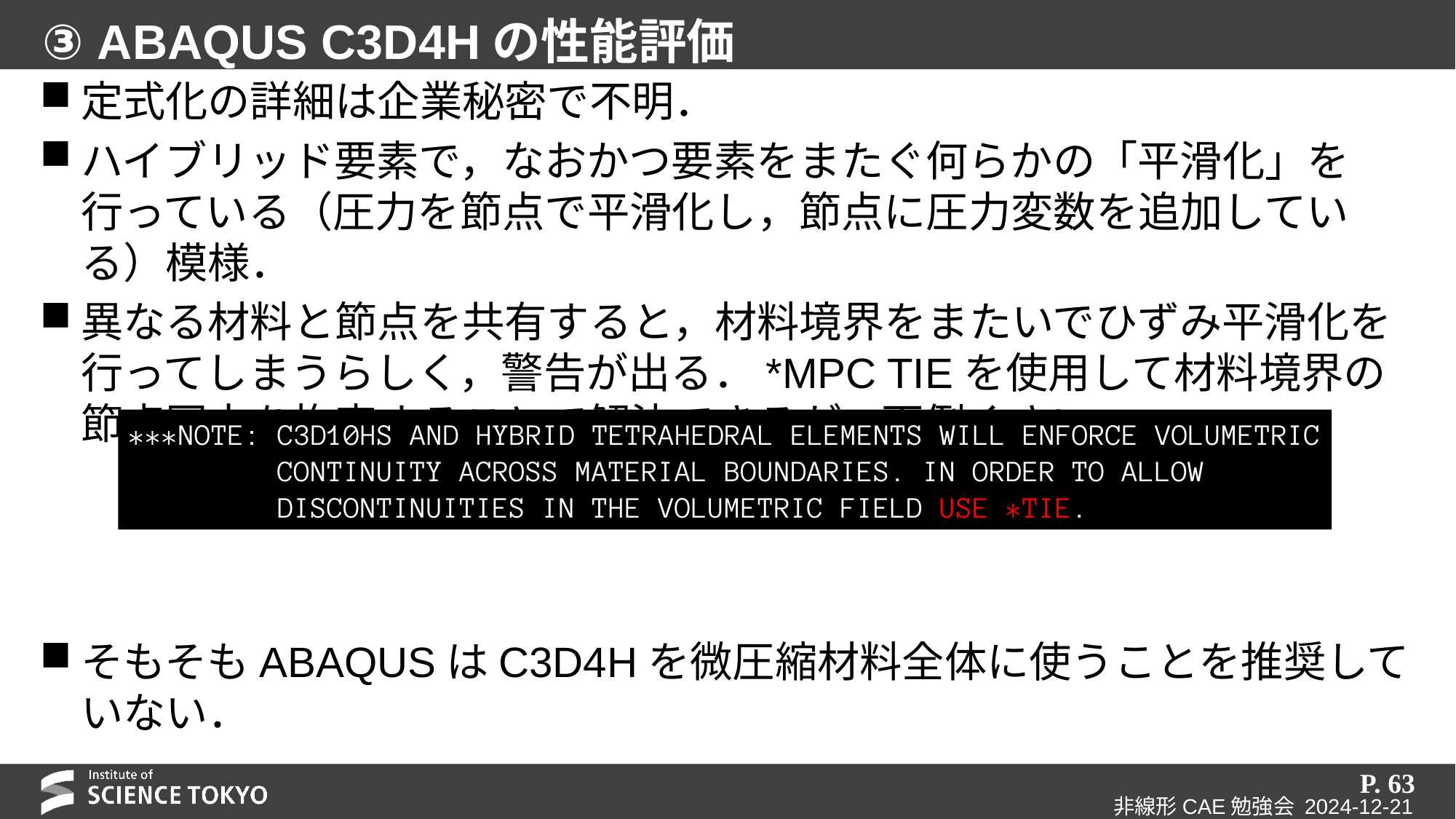

# ③ ABAQUS C3D4Hの性能評価
定式化の詳細は企業秘密で不明．
ハイブリッド要素で，なおかつ要素をまたぐ何らかの「平滑化」を行っている（圧力を節点で平滑化し，節点に圧力変数を追加している）模様．
異なる材料と節点を共有すると，材料境界をまたいでひずみ平滑化を行ってしまうらしく，警告が出る．*MPC TIEを使用して材料境界の節点同士を拘束することで解決できるが，面倒くさい．

そもそもABAQUSはC3D4Hを微圧縮材料全体に使うことを推奨していない．
***NOTE: C3D10HS AND HYBRID TETRAHEDRAL ELEMENTS WILL ENFORCE VOLUMETRIC
         CONTINUITY ACROSS MATERIAL BOUNDARIES. IN ORDER TO ALLOW
         DISCONTINUITIES IN THE VOLUMETRIC FIELD USE *TIE.
P. 63